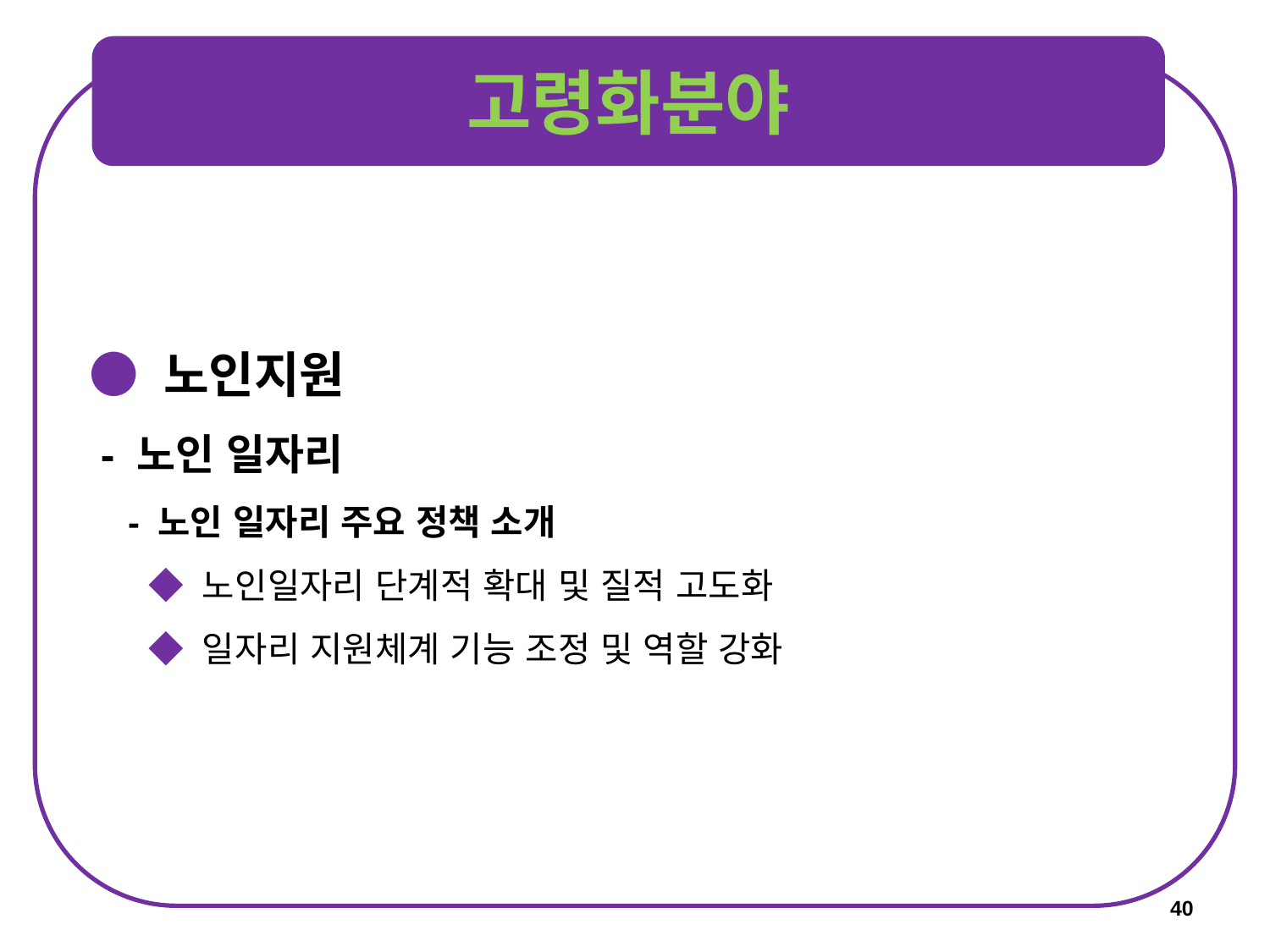

고령화분야

● 노인지원
 - 노인 일자리
    - 노인 일자리 주요 정책 소개
      ◆ 노인일자리 단계적 확대 및 질적 고도화
      ◆ 일자리 지원체계 기능 조정 및 역할 강화

40